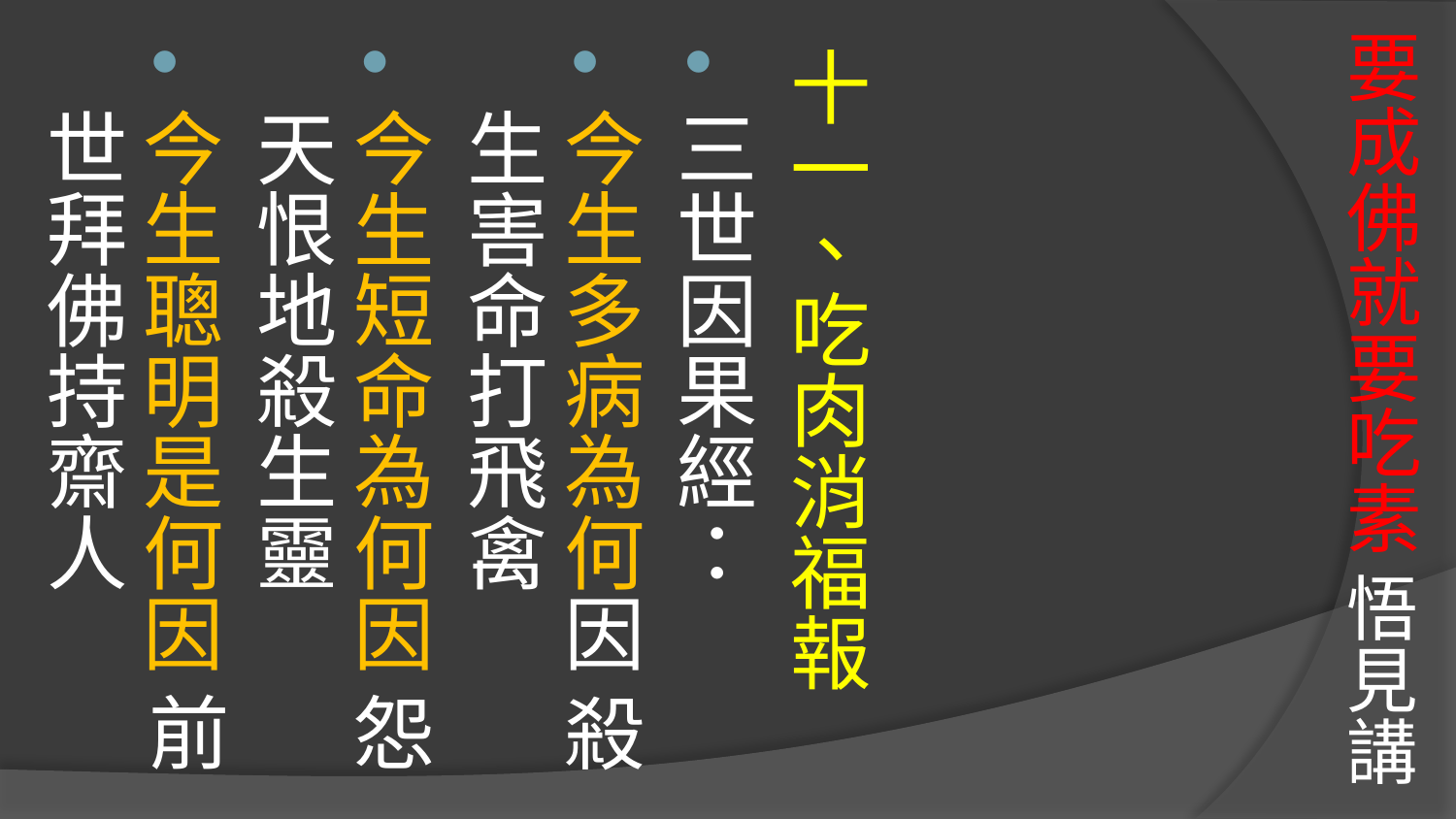

# 要成佛就要吃素 悟見講
十一、吃肉消福報
三世因果經：
今生多病為何因 殺生害命打飛禽
今生短命為何因 怨天恨地殺生靈
今生聰明是何因 前世拜佛持齋人